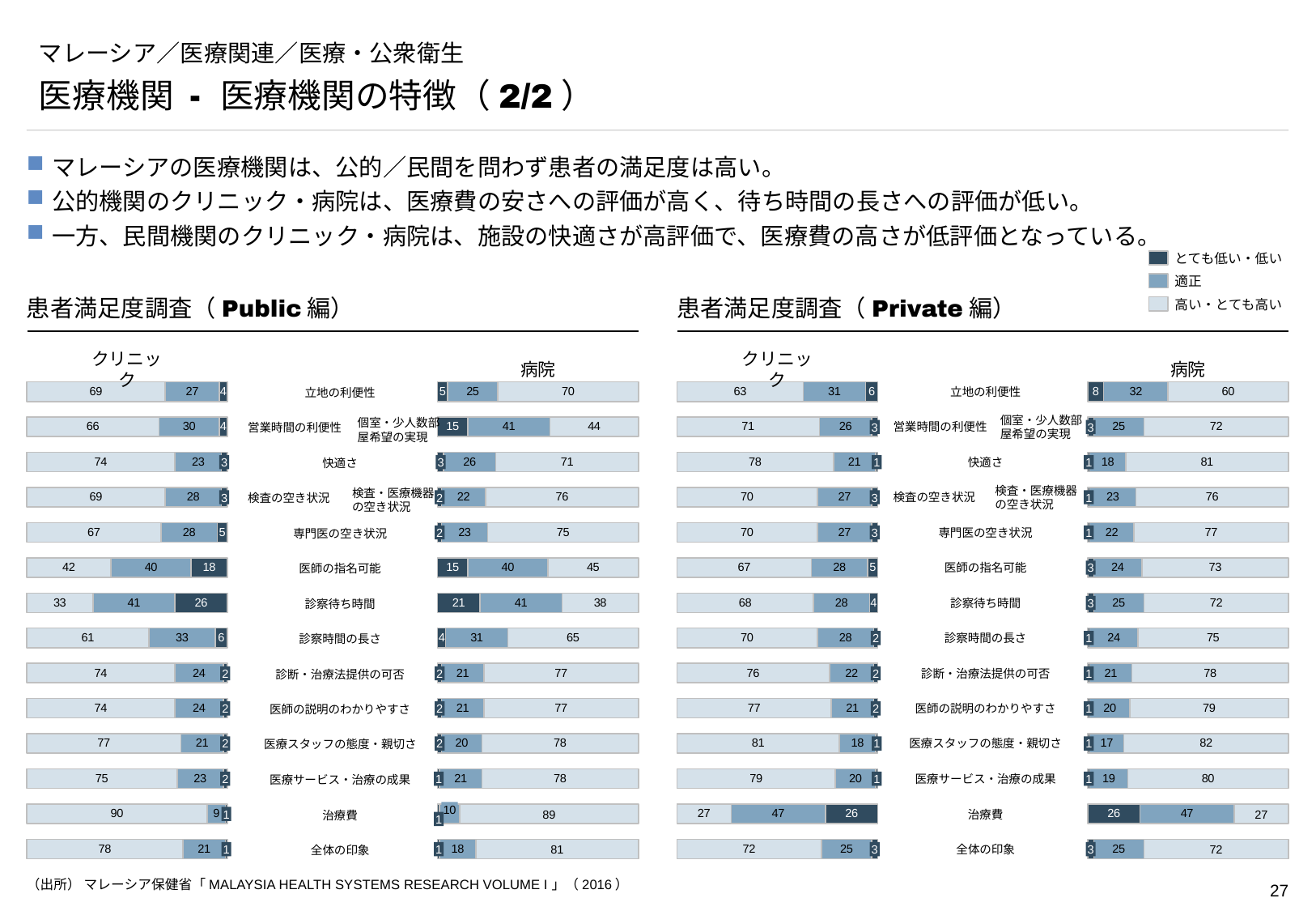

# マレーシア／医療関連／医療・公衆衛生
医療機関 - 医療機関の特徴（2/2）
マレーシアの医療機関は、公的／民間を問わず患者の満足度は高い。
公的機関のクリニック・病院は、医療費の安さへの評価が高く、待ち時間の長さへの評価が低い。
一方、民間機関のクリニック・病院は、施設の快適さが高評価で、医療費の高さが低評価となっている。
とても低い・低い

適正

患者満足度調査（Public編）
患者満足度調査（Private編）
高い・とても高い

クリニック
病院
クリニック
病院

### Chart

| Category |  |  |  |
|---|---|---|---|

### Chart

| Category |  |  |  |
|---|---|---|---|

### Chart

| Category |  |  |  |
|---|---|---|---|

### Chart

| Category |  |  |  |
|---|---|---|---|
立地の利便性
立地の利便性
個室・少人数部屋希望の実現
個室・少人数部屋希望の実現
営業時間の利便性
営業時間の利便性
3
3
快適さ
快適さ
3
3
1
1
検査・医療機器
の空き状況
検査・医療機器
の空き状況
検査の空き状況
検査の空き状況
3
2
3
1
専門医の空き状況
専門医の空き状況
2
3
1
医師の指名可能
医師の指名可能
3
診察待ち時間
診察待ち時間
3
診察時間の長さ
診察時間の長さ
2
1
診断・治療法提供の可否
診断・治療法提供の可否
2
2
2
1
医師の説明のわかりやすさ
医師の説明のわかりやすさ
2
2
2
1
医療スタッフの態度・親切さ
医療スタッフの態度・親切さ
2
2
1
1
医療サービス・治療の成果
医療サービス・治療の成果
2
1
1
1
10
治療費
治療費
1
89
27
1
全体の印象
全体の印象
1
1
81
3
3
72
（出所） マレーシア保健省「MALAYSIA HEALTH SYSTEMS RESEARCH VOLUME I」（2016）